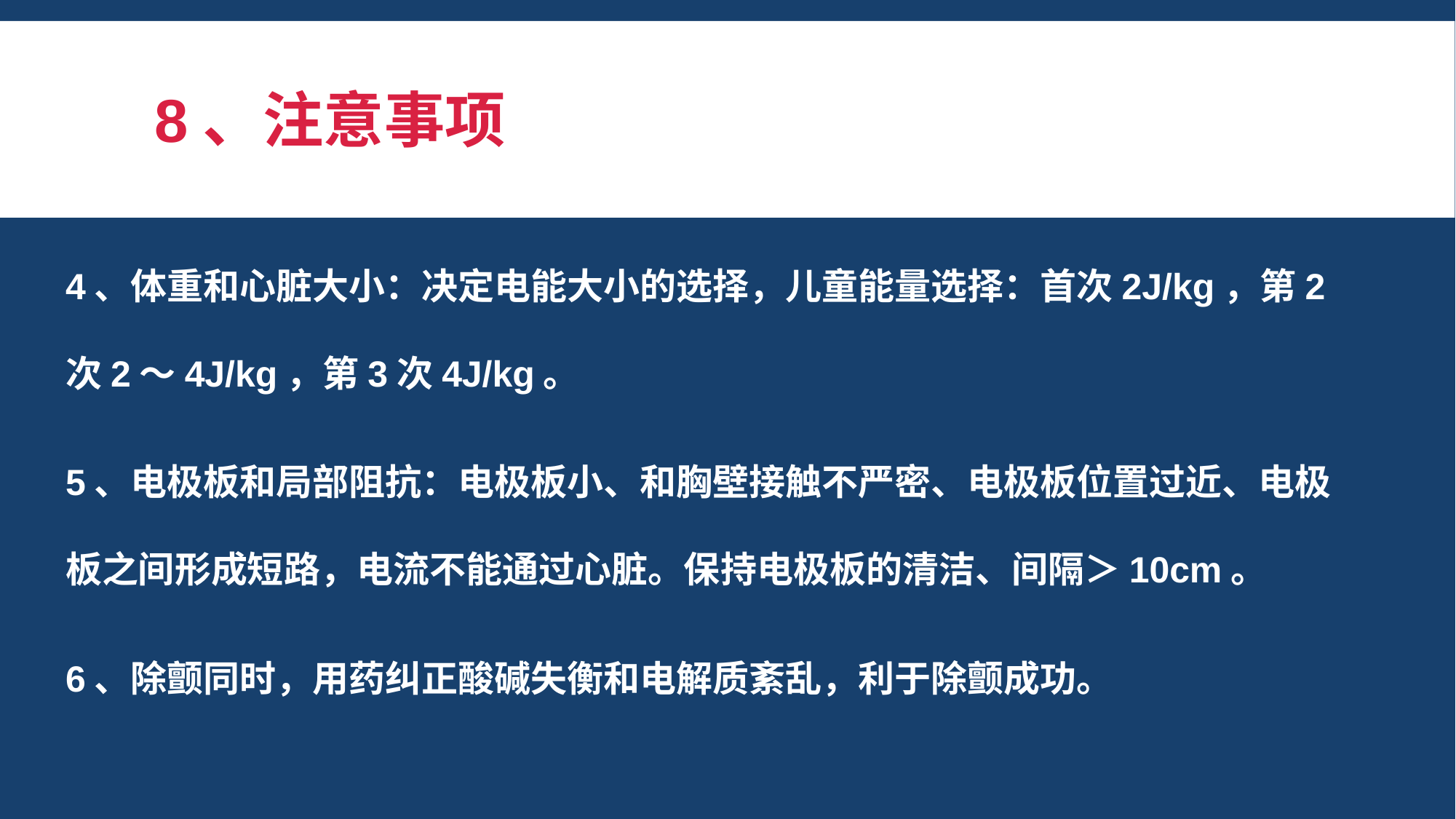

# 8、注意事项
4、体重和心脏大小：决定电能大小的选择，儿童能量选择：首次2J/kg，第2次2～4J/kg，第3次4J/kg。
5、电极板和局部阻抗：电极板小、和胸壁接触不严密、电极板位置过近、电极板之间形成短路，电流不能通过心脏。保持电极板的清洁、间隔＞10cm。
6、除颤同时，用药纠正酸碱失衡和电解质紊乱，利于除颤成功。